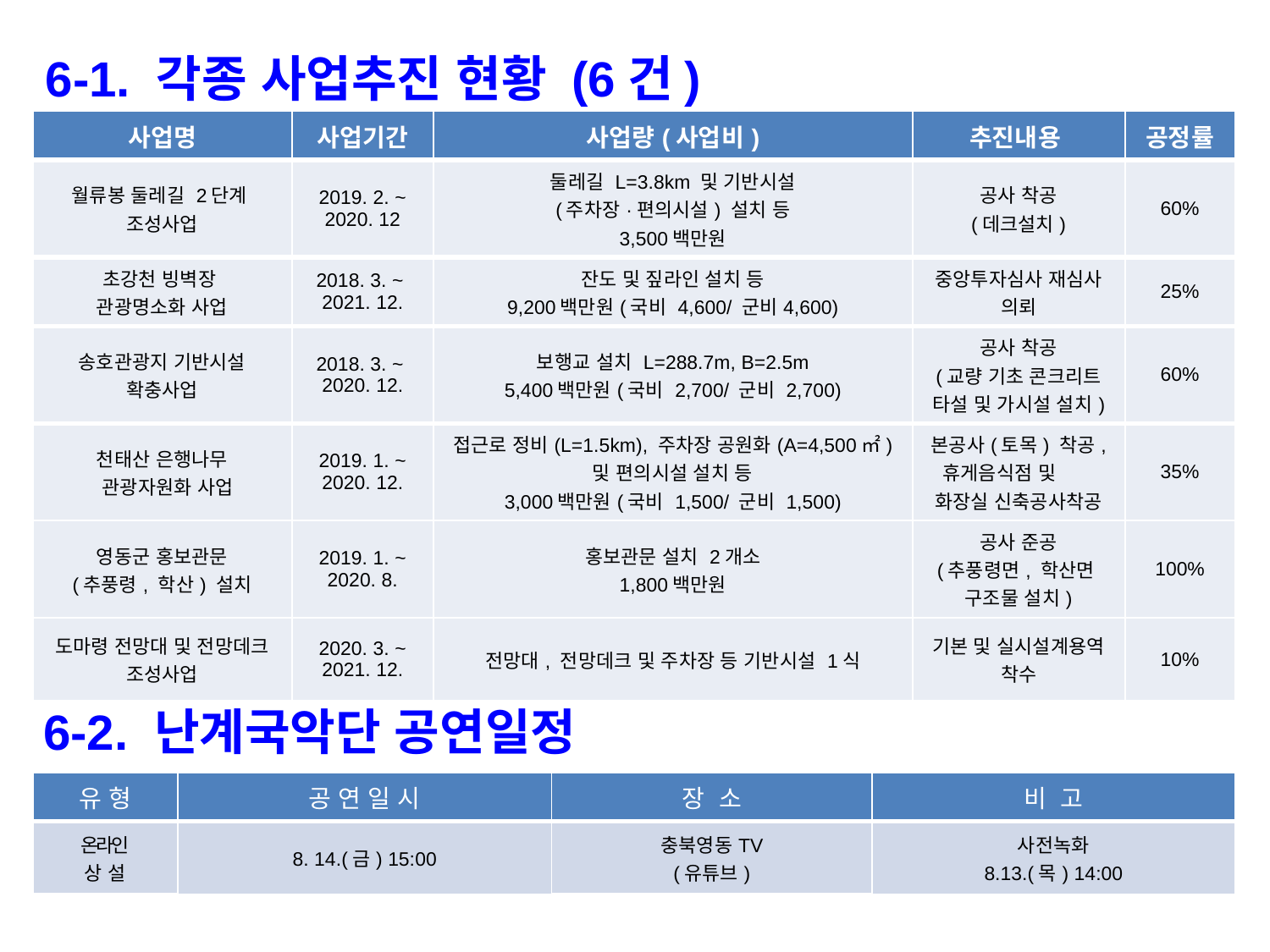

6-1. 각종 사업추진 현황 (6건)
| 사업명 | 사업기간 | 사업량(사업비) | 추진내용 | 공정률 |
| --- | --- | --- | --- | --- |
| 월류봉 둘레길 2단계 조성사업 | 2019. 2. ~ 2020. 12 | 둘레길 L=3.8km 및 기반시설 (주차장·편의시설) 설치 등 3,500백만원 | 공사 착공 (데크설치) | 60% |
| 초강천 빙벽장 관광명소화 사업 | 2018. 3. ~ 2021. 12. | 잔도 및 짚라인 설치 등 9,200백만원(국비 4,600/ 군비4,600) | 중앙투자심사 재심사 의뢰 | 25% |
| 송호관광지 기반시설 확충사업 | 2018. 3. ~ 2020. 12. | 보행교 설치 L=288.7m, B=2.5m 5,400백만원(국비 2,700/ 군비 2,700) | 공사 착공 (교량 기초 콘크리트 타설 및 가시설 설치) | 60% |
| 천태산 은행나무 관광자원화 사업 | 2019. 1. ~ 2020. 12. | 접근로 정비(L=1.5km), 주차장 공원화(A=4,500㎡) 및 편의시설 설치 등 3,000백만원(국비 1,500/ 군비 1,500) | 본공사(토목) 착공, 휴게음식점 및 화장실 신축공사착공 | 35% |
| 영동군 홍보관문 (추풍령, 학산) 설치 | 2019. 1. ~ 2020. 8. | 홍보관문 설치 2개소 1,800백만원 | 공사 준공 (추풍령면, 학산면 구조물 설치) | 100% |
| 도마령 전망대 및 전망데크 조성사업 | 2020. 3. ~ 2021. 12. | 전망대, 전망데크 및 주차장 등 기반시설 1식 | 기본 및 실시설계용역 착수 | 10% |
  6-2. 난계국악단 공연일정
| 유 형 | 공 연 일 시 | 장 소 | 비 고 |
| --- | --- | --- | --- |
| 온라인 상 설 | 8. 14.(금) 15:00 | 충북영동TV (유튜브) | 사전녹화 8.13.(목) 14:00 |